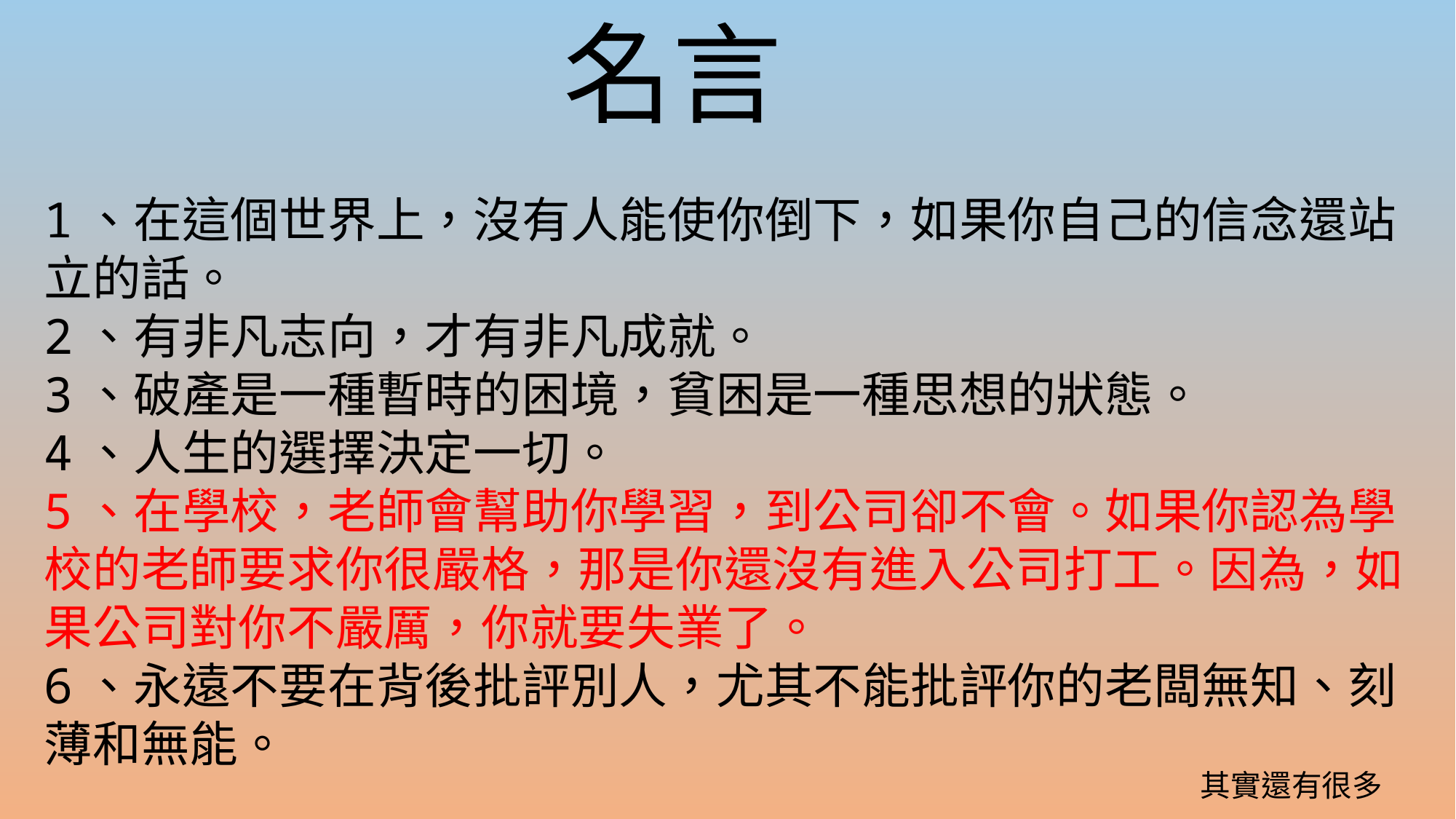

名言
1、在這個世界上，沒有人能使你倒下，如果你自己的信念還站立的話。
2、有非凡志向，才有非凡成就。
3、破產是一種暫時的困境，貧困是一種思想的狀態。
4、人生的選擇決定一切。
5、在學校，老師會幫助你學習，到公司卻不會。如果你認為學校的老師要求你很嚴格，那是你還沒有進入公司打工。因為，如果公司對你不嚴厲，你就要失業了。
6、永遠不要在背後批評別人，尤其不能批評你的老闆無知、刻薄和無能。
其實還有很多